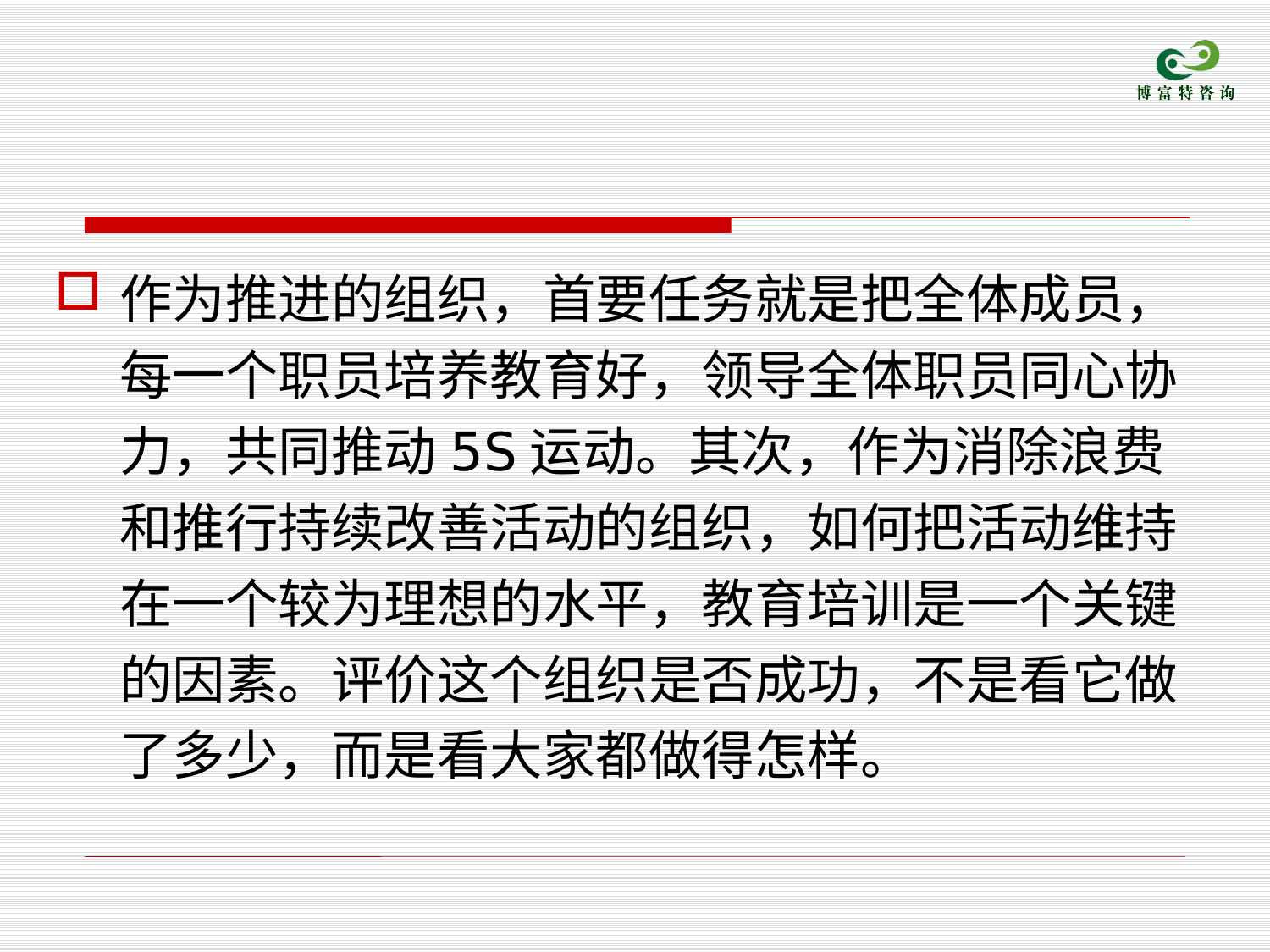

作为推进的组织，首要任务就是把全体成员，每一个职员培养教育好，领导全体职员同心协力，共同推动5S运动。其次，作为消除浪费和推行持续改善活动的组织，如何把活动维持在一个较为理想的水平，教育培训是一个关键的因素。评价这个组织是否成功，不是看它做了多少，而是看大家都做得怎样。

366